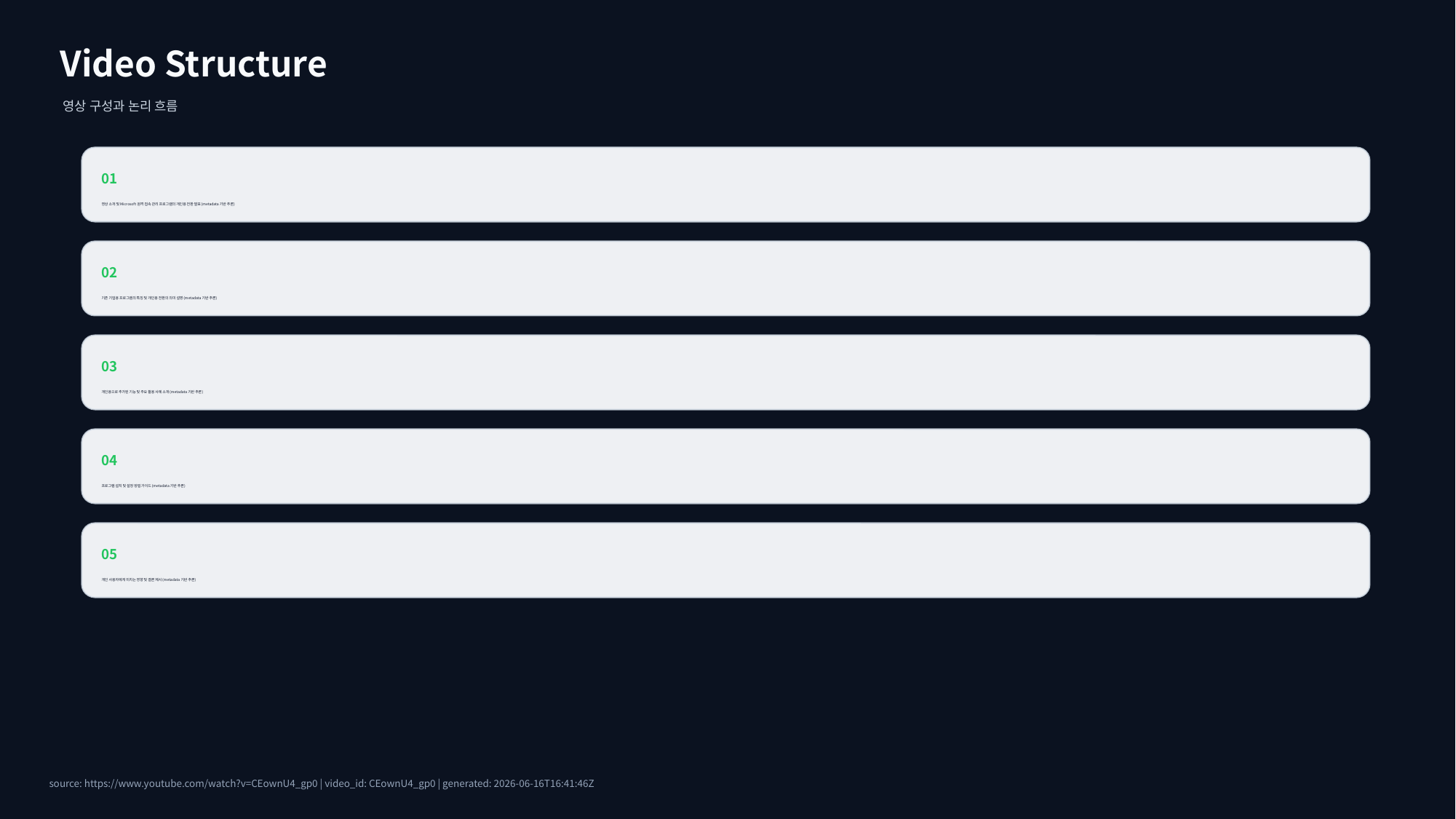

Video Structure
영상 구성과 논리 흐름

01
영상 소개 및 Microsoft 원격 접속 관리 프로그램의 개인용 전환 발표 (metadata 기반 추론)

02
기존 기업용 프로그램의 특징 및 개인용 전환의 의미 설명 (metadata 기반 추론)

03
개인용으로 추가된 기능 및 주요 활용 사례 소개 (metadata 기반 추론)

04
프로그램 설치 및 설정 방법 가이드 (metadata 기반 추론)

05
개인 사용자에게 미치는 영향 및 결론 제시 (metadata 기반 추론)
source: https://www.youtube.com/watch?v=CEownU4_gp0 | video_id: CEownU4_gp0 | generated: 2026-06-16T16:41:46Z